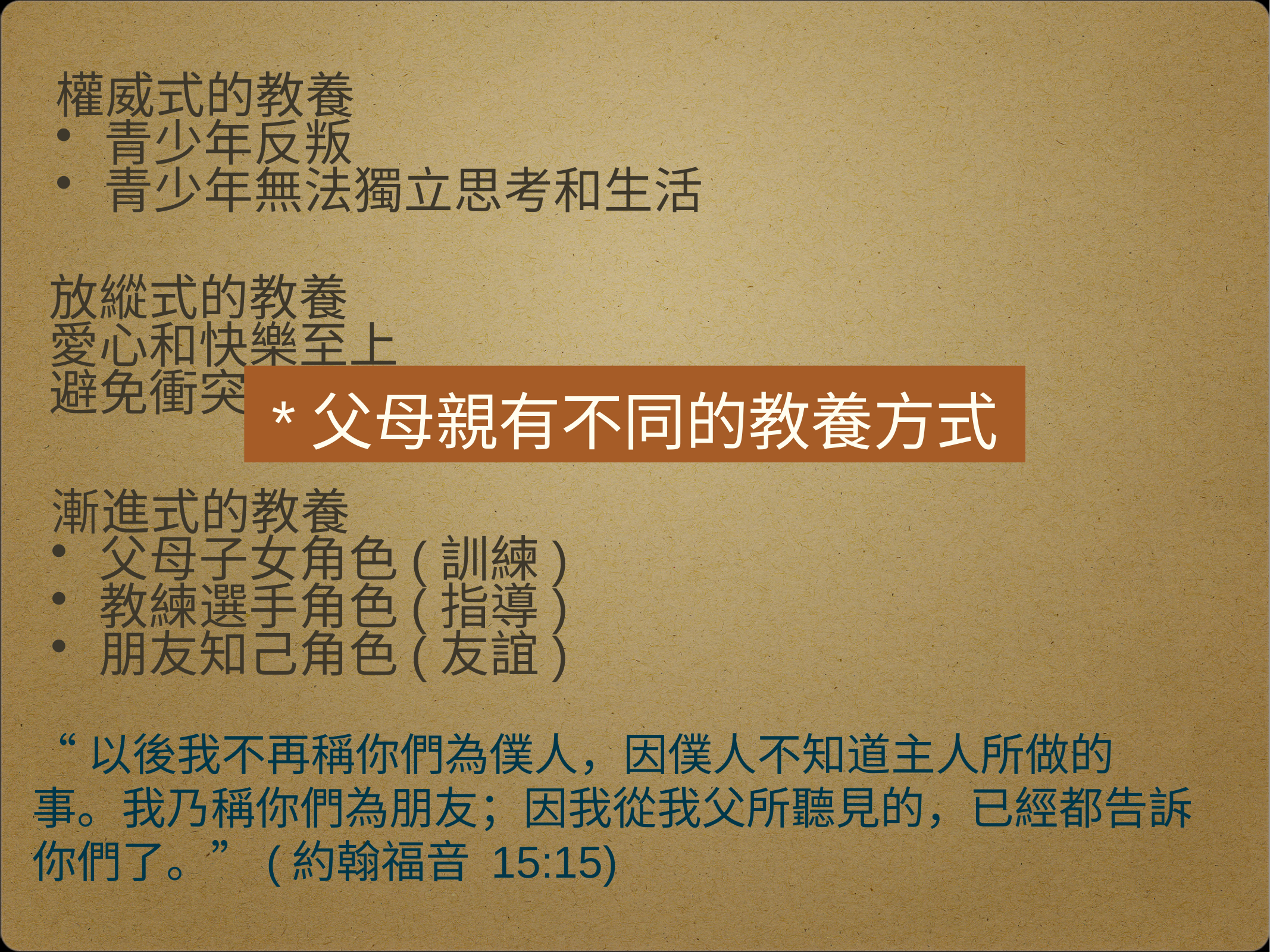

權威式的教養
青少年反叛
青少年無法獨立思考和生活
# 放縱式的教養
愛心和快樂至上
避免衝突-逃避衝突
*父母親有不同的教養方式
漸進式的教養
父母子女角色(訓練)
教練選手角色(指導)
朋友知己角色(友誼)
“以後我不再稱你們為僕人，因僕人不知道主人所做的事。我乃稱你們為朋友；因我從我父所聽見的，已經都告訴你們了。”(約翰福音 15:15)